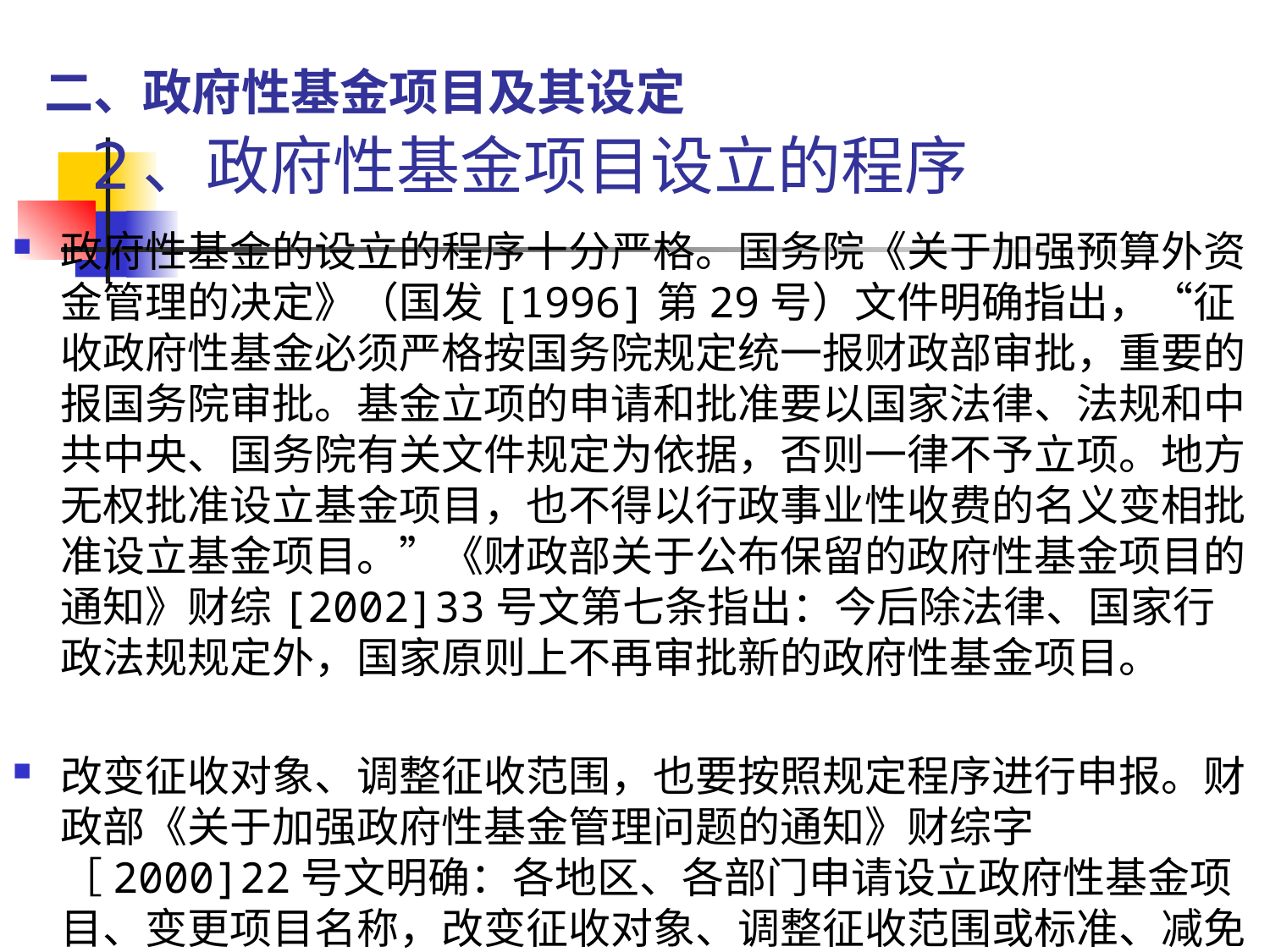

二、政府性基金项目及其设定
2、政府性基金项目设立的程序
政府性基金的设立的程序十分严格。国务院《关于加强预算外资金管理的决定》（国发[1996]第29号）文件明确指出，“征收政府性基金必须严格按国务院规定统一报财政部审批，重要的报国务院审批。基金立项的申请和批准要以国家法律、法规和中共中央、国务院有关文件规定为依据，否则一律不予立项。地方无权批准设立基金项目，也不得以行政事业性收费的名义变相批准设立基金项目。”《财政部关于公布保留的政府性基金项目的通知》财综[2002]33号文第七条指出：今后除法律、国家行政法规规定外，国家原则上不再审批新的政府性基金项目。

改变征收对象、调整征收范围，也要按照规定程序进行申报。财政部《关于加强政府性基金管理问题的通知》财综字［2000]22号文明确：各地区、各部门申请设立政府性基金项目、变更项目名称，改变征收对象、调整征收范围或标准、减免政府性基金等，一律按照上述规定程序办理。其他任何部门和地区均无权批准设立政府性基金项目、改变征收对象、调整征收范围和标准、减免政府性基金，也不得以行政事业性收费名义变相批准设立政府性基金项目。